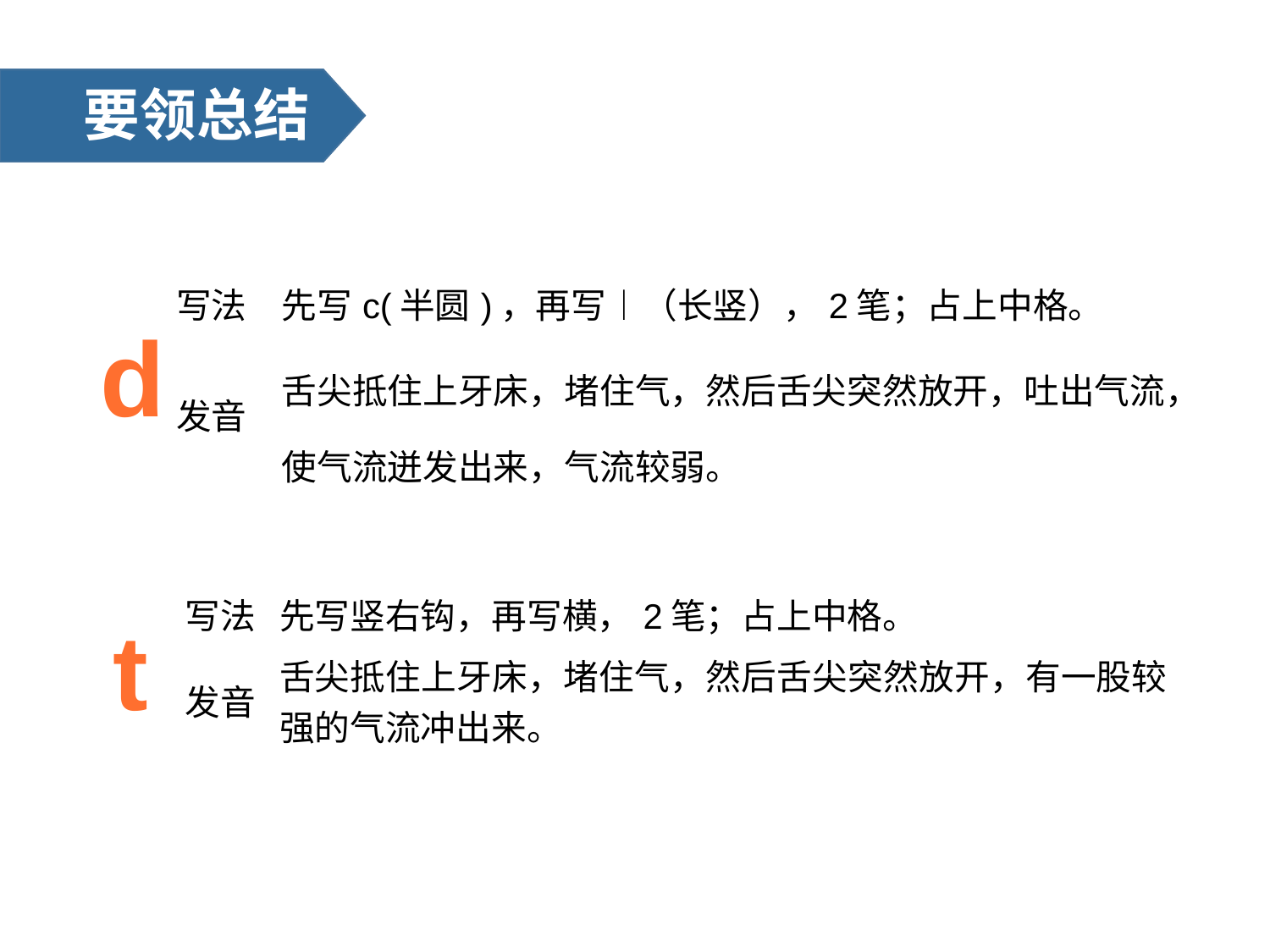

要领总结
| d | 写法 | 先写c(半圆)，再写︱（长竖），2笔；占上中格。 |
| --- | --- | --- |
|  | 发音 | 舌尖抵住上牙床，堵住气，然后舌尖突然放开，吐出气流，使气流迸发出来，气流较弱。 |
| t | 写法 | 先写竖右钩，再写横，2笔；占上中格。 |
| --- | --- | --- |
|  | 发音 | 舌尖抵住上牙床，堵住气，然后舌尖突然放开，有一股较强的气流冲出来。 |